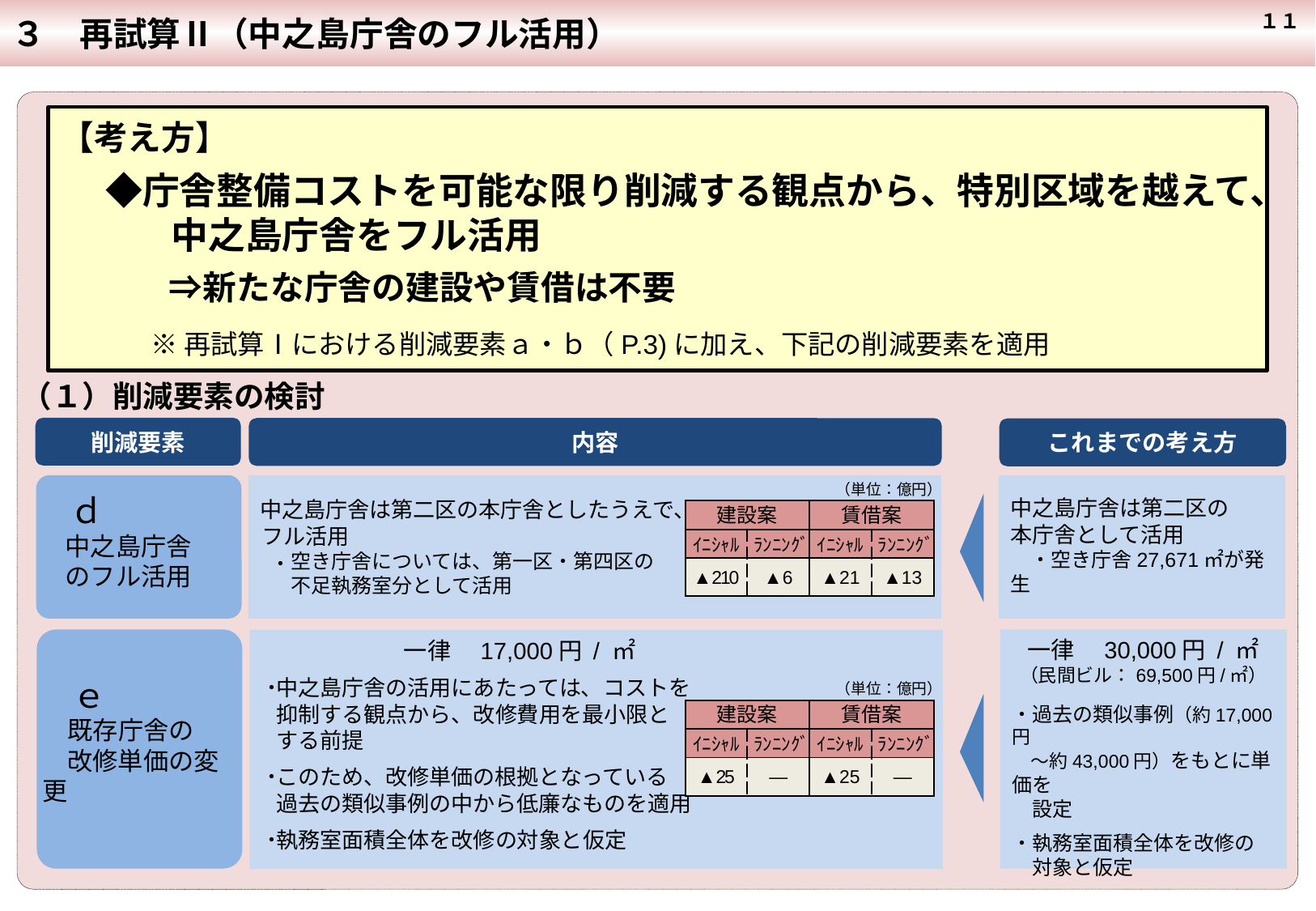

３　再試算Ⅱ（中之島庁舎のフル活用）
１１

【考え方】
　 ◆庁舎整備コストを可能な限り削減する観点から、特別区域を越えて、
　　　中之島庁舎をフル活用
　　 　⇒新たな庁舎の建設や賃借は不要
　 　 ※ 再試算Ⅰにおける削減要素ａ・ｂ（P.3)に加え、下記の削減要素を適用

（１）削減要素の検討
削減要素
内容
これまでの考え方
（単位：億円）
中之島庁舎は第二区の本庁舎としたうえで、
フル活用
　  空き庁舎については、第一区・第四区の
　  不足執務室分として活用
　ｄ
　中之島庁舎
　のフル活用
中之島庁舎は第二区の
本庁舎として活用
　・空き庁舎27,671㎡が発生
| 建設案 |  | 賃借案 |  |
| --- | --- | --- | --- |
| ｲﾆｼｬﾙ | ﾗﾝﾆﾝｸﾞ | ｲﾆｼｬﾙ | ﾗﾝﾆﾝｸﾞ |
| ▲210 | ▲6 | ▲21 | ▲13 |

・
　ｅ
　既存庁舎の
　改修単価の変更
一律　30,000円 / ㎡
（民間ビル：69,500円/㎡）
・過去の類似事例（約17,000円
　～約43,000円）をもとに単価を
　設定
・執務室面積全体を改修の
　対象と仮定

　　　　　　一律　17,000円 / ㎡
  中之島庁舎の活用にあたっては、コストを
  抑制する観点から、改修費用を最小限と
  する前提
  このため、改修単価の根拠となっている
  過去の類似事例の中から低廉なものを適用
  執務室面積全体を改修の対象と仮定
・
（単位：億円）
| 建設案 |  | 賃借案 |  |
| --- | --- | --- | --- |
| ｲﾆｼｬﾙ | ﾗﾝﾆﾝｸﾞ | ｲﾆｼｬﾙ | ﾗﾝﾆﾝｸﾞ |
| ▲25 | ― | ▲25 | ― |

・
・